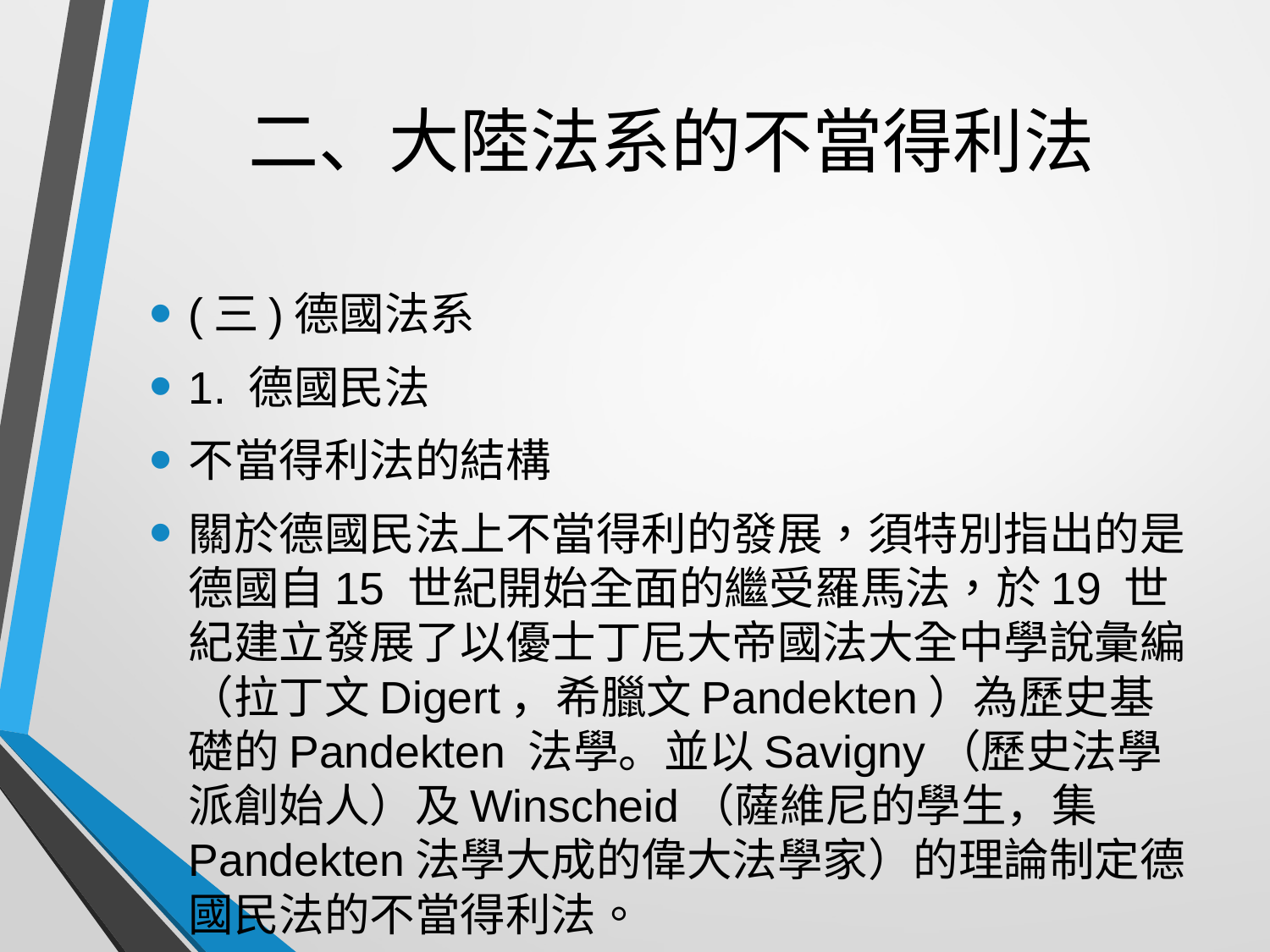

# 二、大陸法系的不當得利法
(三)德國法系
1. 德國民法
不當得利法的結構
關於德國民法上不當得利的發展，須特別指出的是德國自15 世紀開始全面的繼受羅馬法，於19 世紀建立發展了以優士丁尼大帝國法大全中學說彙編（拉丁文Digert，希臘文Pandekten）為歷史基礎的Pandekten 法學。並以Savigny（歷史法學派創始人）及Winscheid（薩維尼的學生，集Pandekten法學大成的偉大法學家）的理論制定德國民法的不當得利法。